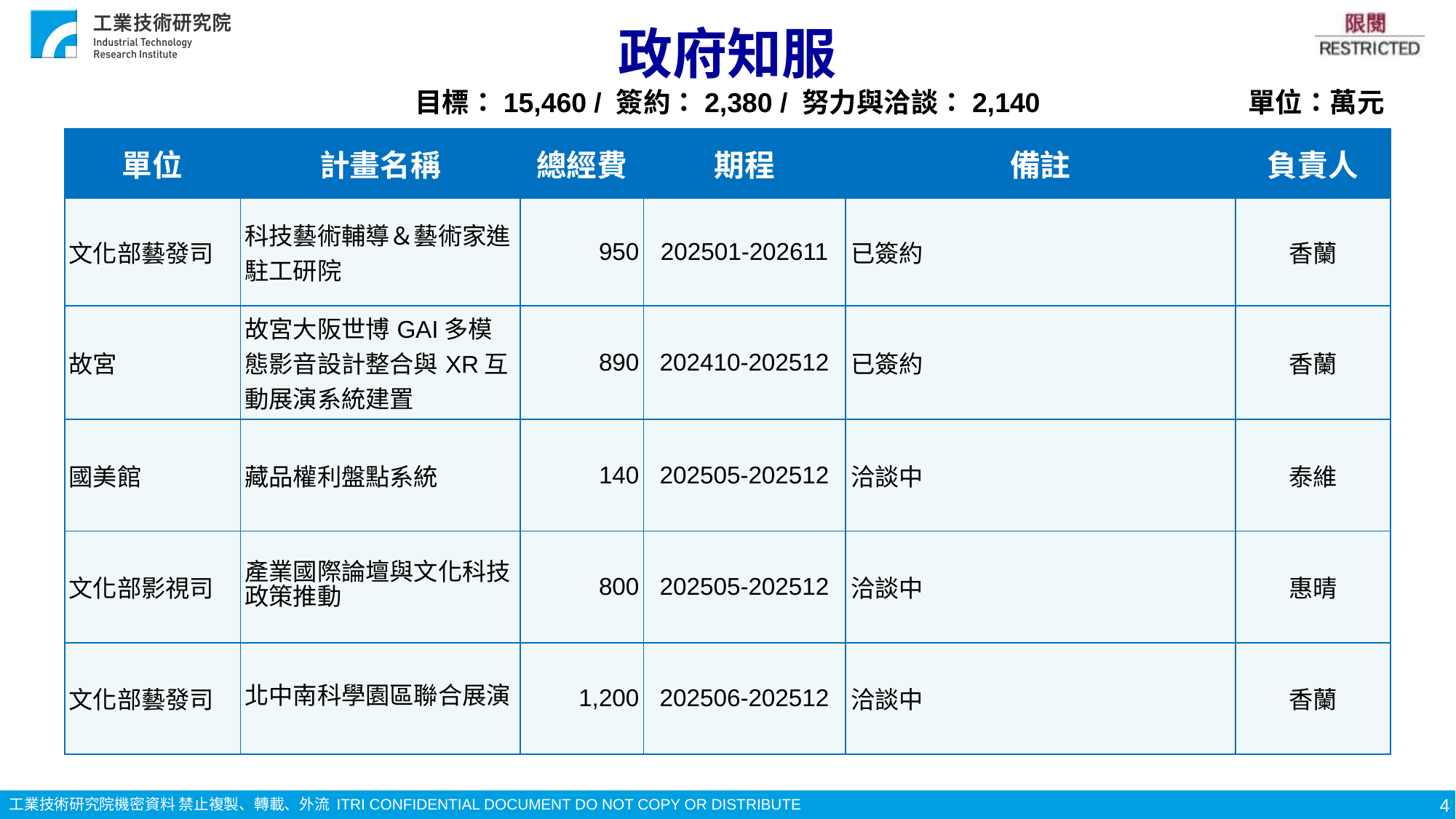

# 政府知服
目標：15,460 / 簽約：2,380 / 努力與洽談：2,140
單位：萬元
| 單位 | 計畫名稱 | 總經費 | 期程 | 備註 | 負責人 |
| --- | --- | --- | --- | --- | --- |
| 文化部藝發司 | 科技藝術輔導＆藝術家進駐工研院 | 950 | 202501-202611 | 已簽約 | 香蘭 |
| 故宮 | 故宮大阪世博GAI多模態影音設計整合與XR互動展演系統建置 | 890 | 202410-202512 | 已簽約 | 香蘭 |
| 國美館 | 藏品權利盤點系統 | 140 | 202505-202512 | 洽談中 | 泰維 |
| 文化部影視司 | 產業國際論壇與文化科技政策推動 | 800 | 202505-202512 | 洽談中 | 惠晴 |
| 文化部藝發司 | 北中南科學園區聯合展演 | 1,200 | 202506-202512 | 洽談中 | 香蘭 |
4